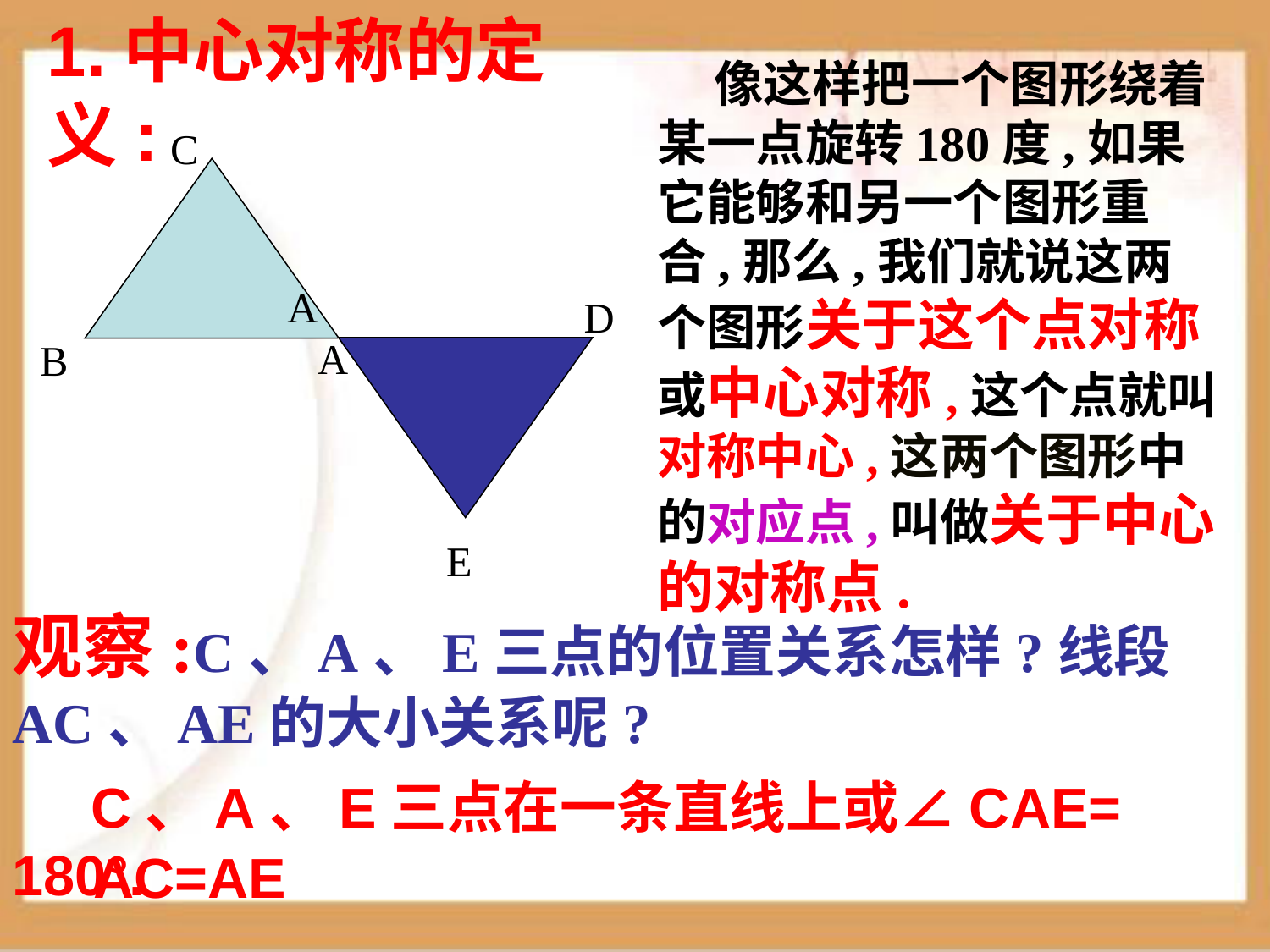

1.中心对称的定义:
    像这样把一个图形绕着某一点旋转180度,如果它能够和另一个图形重合,那么,我们就说这两个图形关于这个点对称或中心对称,这个点就叫对称中心,这两个图形中的对应点,叫做关于中心的对称点.
C

A
D

E
A
B
观察:C、A、E三点的位置关系怎样?线段AC、AE的大小关系呢?
     C、A、E三点在一条直线上或∠CAE= 180°.
 AC=AE